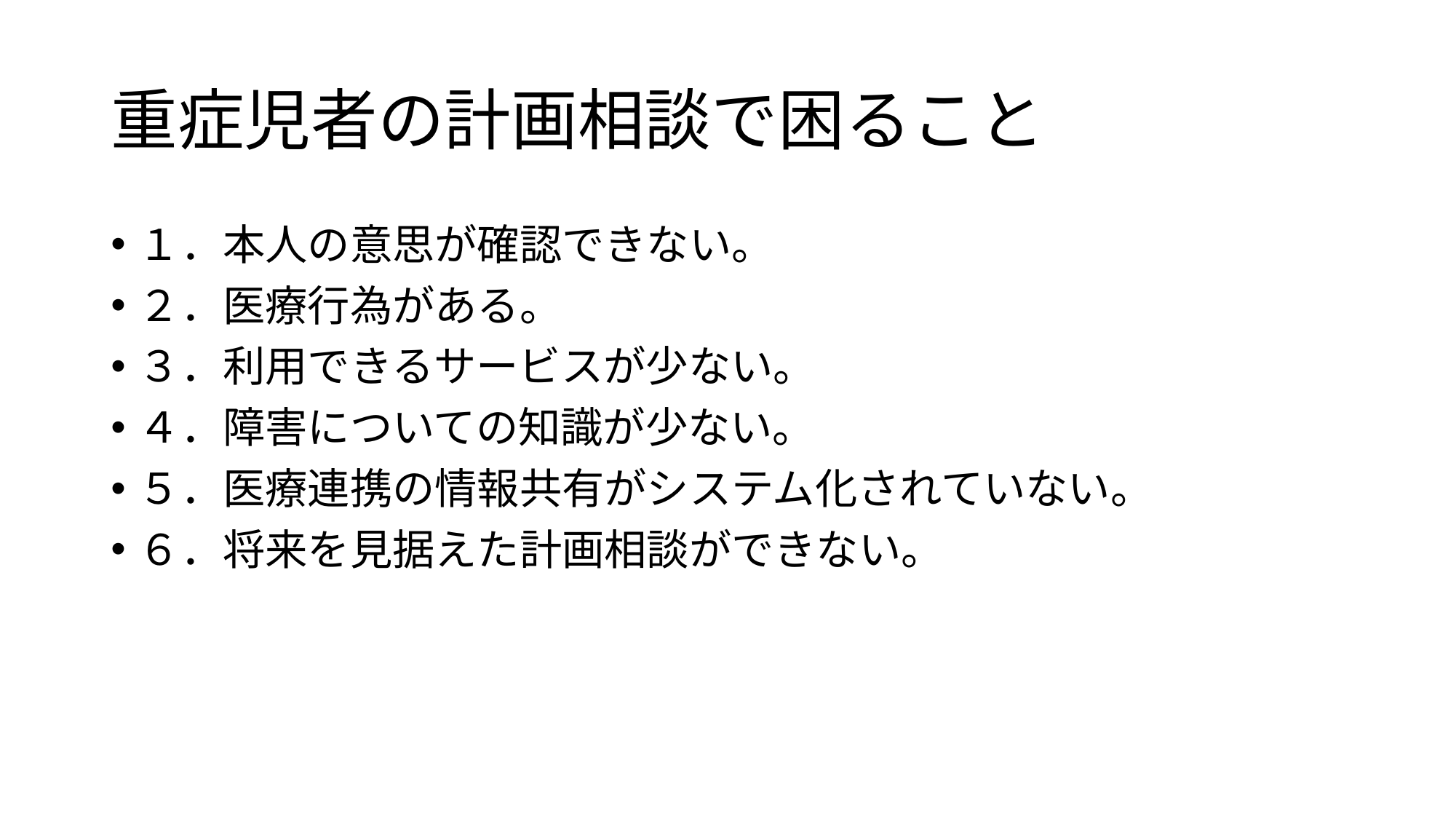

# 重症児者の計画相談で困ること
１．本人の意思が確認できない。
２．医療行為がある。
３．利用できるサービスが少ない。
４．障害についての知識が少ない。
５．医療連携の情報共有がシステム化されていない。
６．将来を見据えた計画相談ができない。